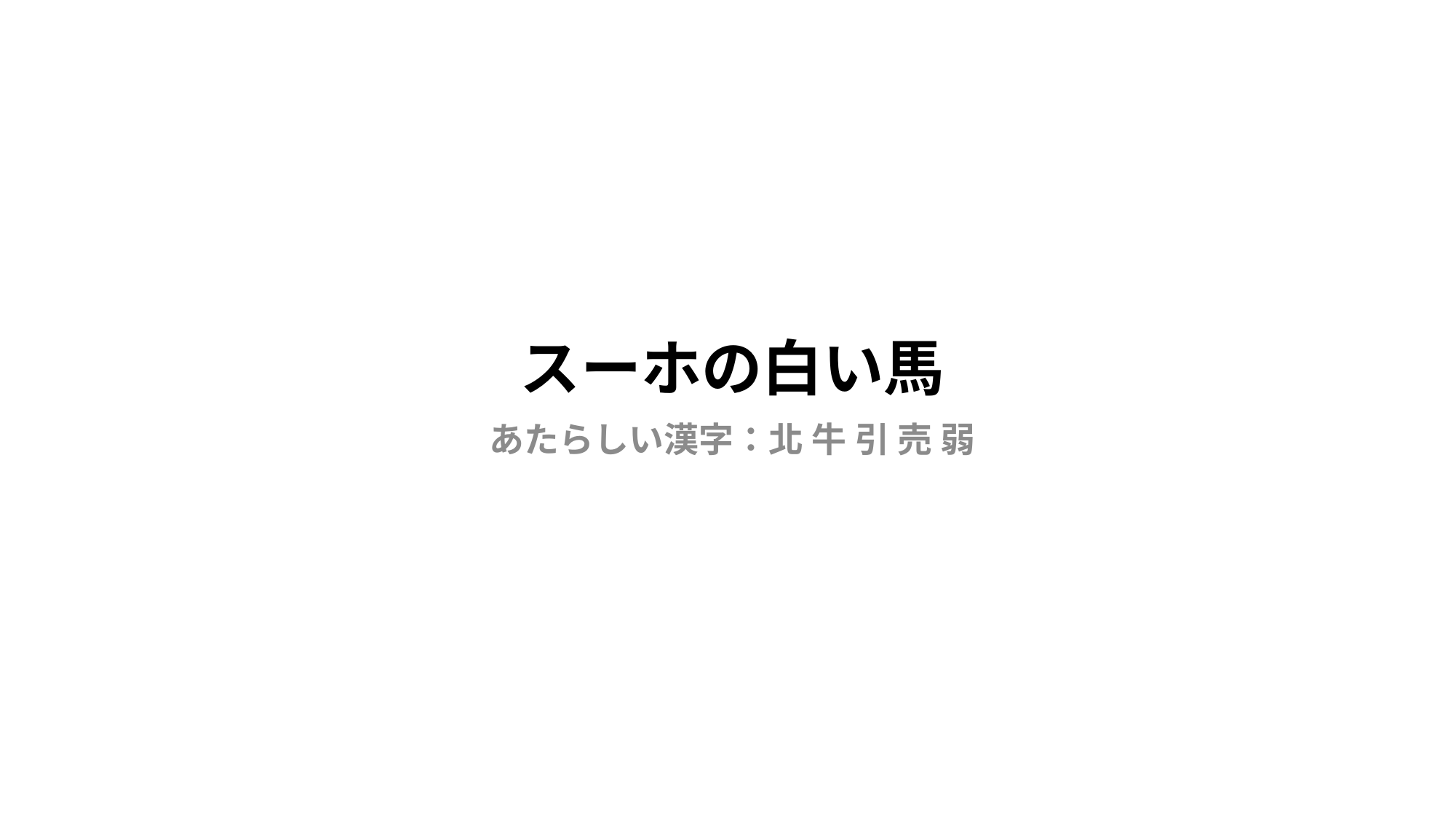

# スーホの白い馬
あたらしい漢字：北 牛 引 売 弱